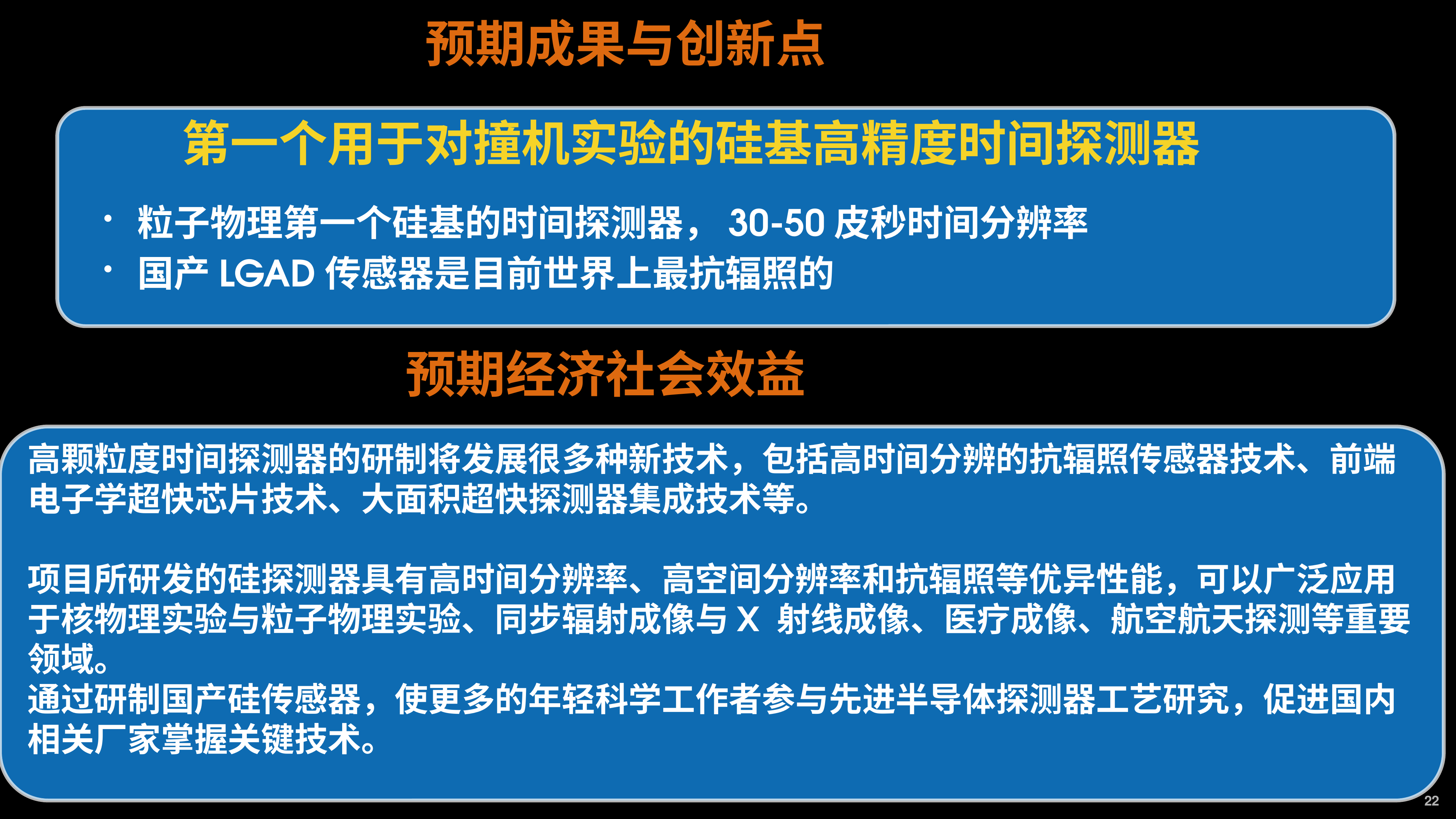

# 预期成果与创新点
第一个用于对撞机实验的硅基高精度时间探测器

粒子物理第一个硅基的时间探测器，30-50皮秒时间分辨率
国产LGAD传感器是目前世界上最抗辐照的
预期经济社会效益

高颗粒度时间探测器的研制将发展很多种新技术，包括高时间分辨的抗辐照传感器技术、前端电子学超快芯片技术、大面积超快探测器集成技术等。

项目所研发的硅探测器具有高时间分辨率、高空间分辨率和抗辐照等优异性能，可以广泛应用于核物理实验与粒子物理实验、同步辐射成像与X 射线成像、医疗成像、航空航天探测等重要领域。
通过研制国产硅传感器，使更多的年轻科学工作者参与先进半导体探测器工艺研究，促进国内相关厂家掌握关键技术。

22